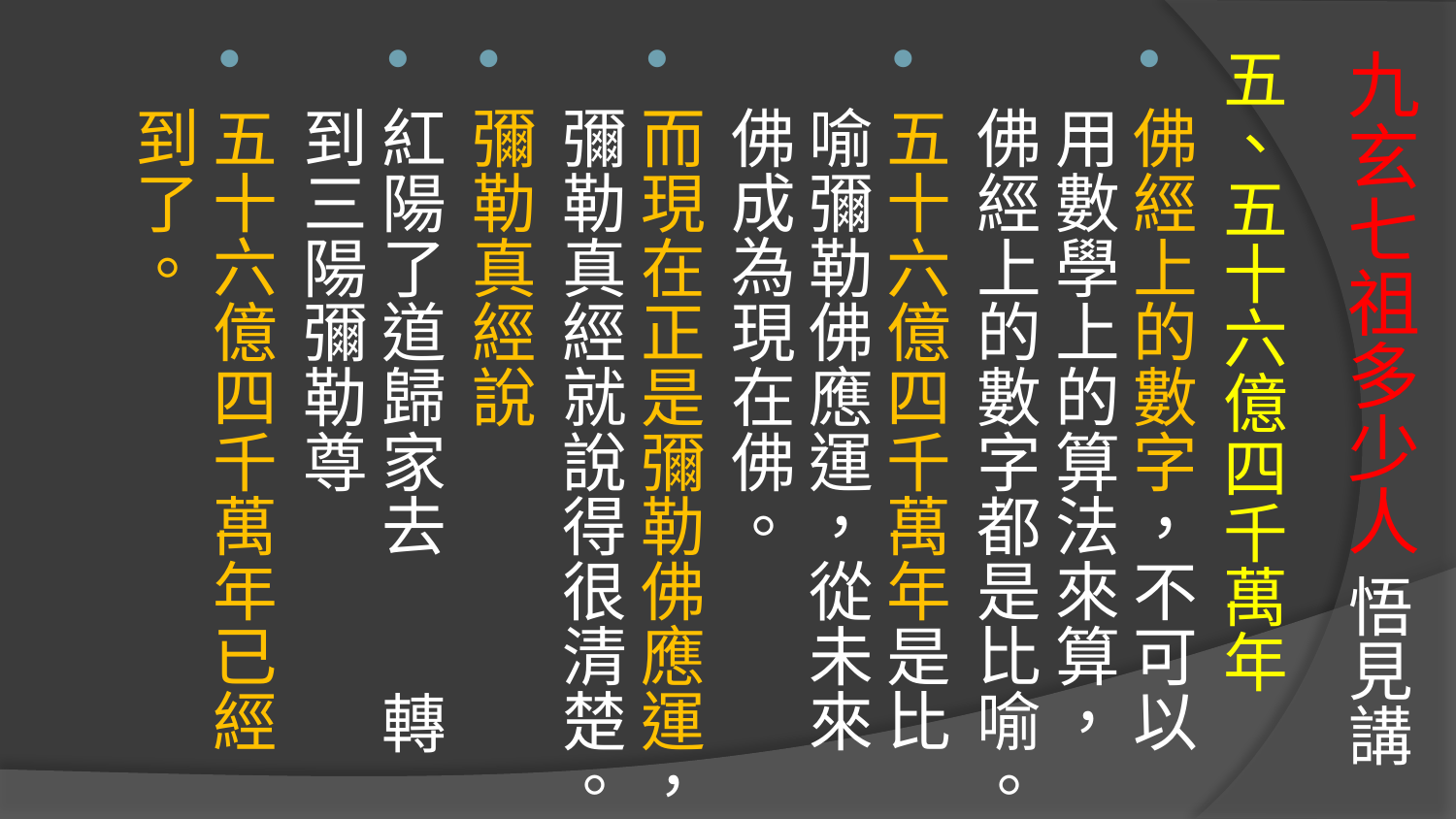

# 九玄七祖多少人 悟見講
五、五十六億四千萬年
佛經上的數字，不可以用數學上的算法來算，佛經上的數字都是比喻。
五十六億四千萬年是比喻彌勒佛應運，從未來佛成為現在佛。
而現在正是彌勒佛應運，彌勒真經就說得很清楚。
彌勒真經說
紅陽了道歸家去         轉到三陽彌勒尊
五十六億四千萬年已經到了。